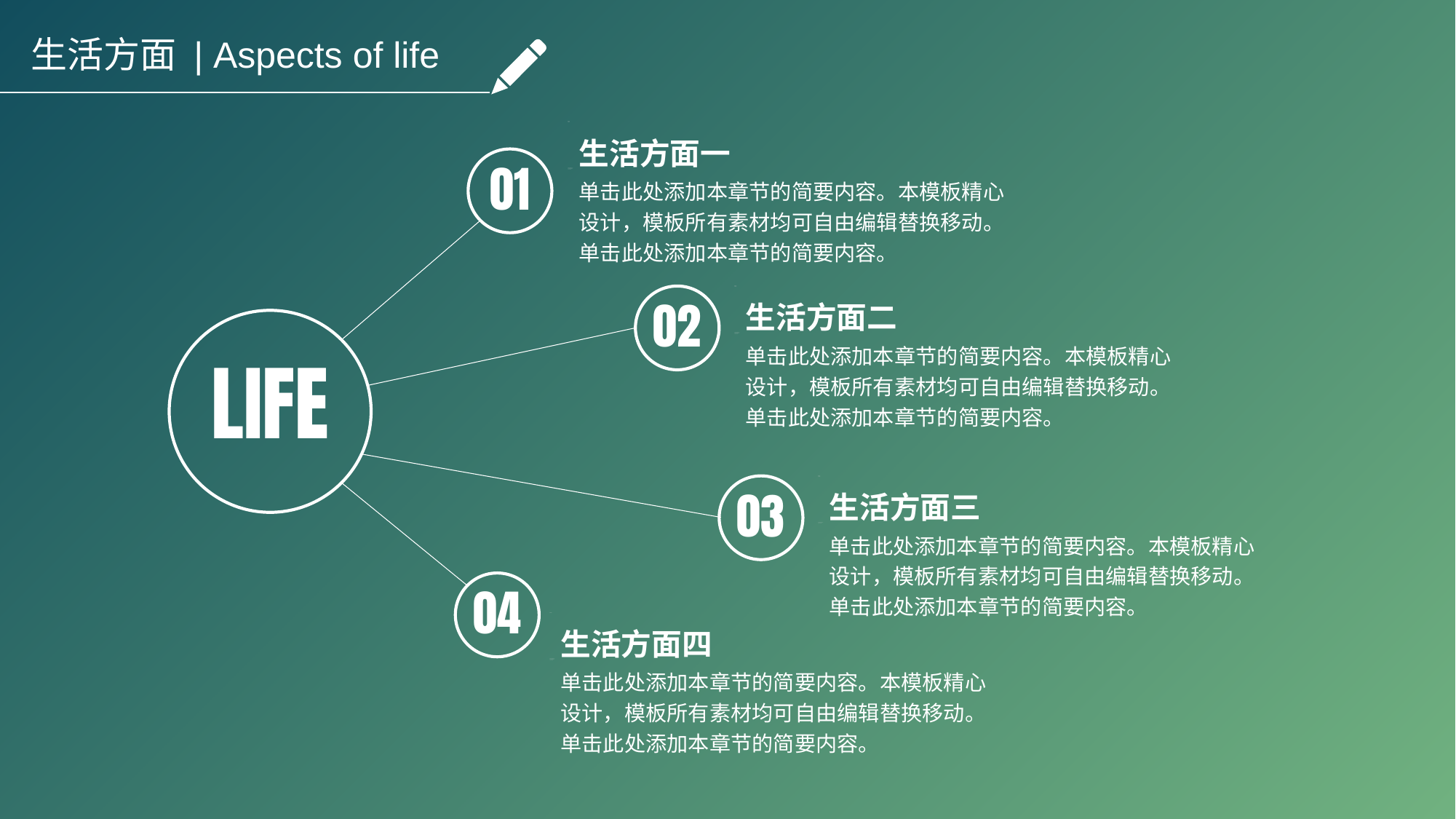

生活方面 | Aspects of life

生活方面一
单击此处添加本章节的简要内容。本模板精心设计，模板所有素材均可自由编辑替换移动。单击此处添加本章节的简要内容。

01

生活方面二
单击此处添加本章节的简要内容。本模板精心设计，模板所有素材均可自由编辑替换移动。单击此处添加本章节的简要内容。
02

LIFE

生活方面三
单击此处添加本章节的简要内容。本模板精心设计，模板所有素材均可自由编辑替换移动。单击此处添加本章节的简要内容。
03

04
生活方面四
单击此处添加本章节的简要内容。本模板精心设计，模板所有素材均可自由编辑替换移动。单击此处添加本章节的简要内容。